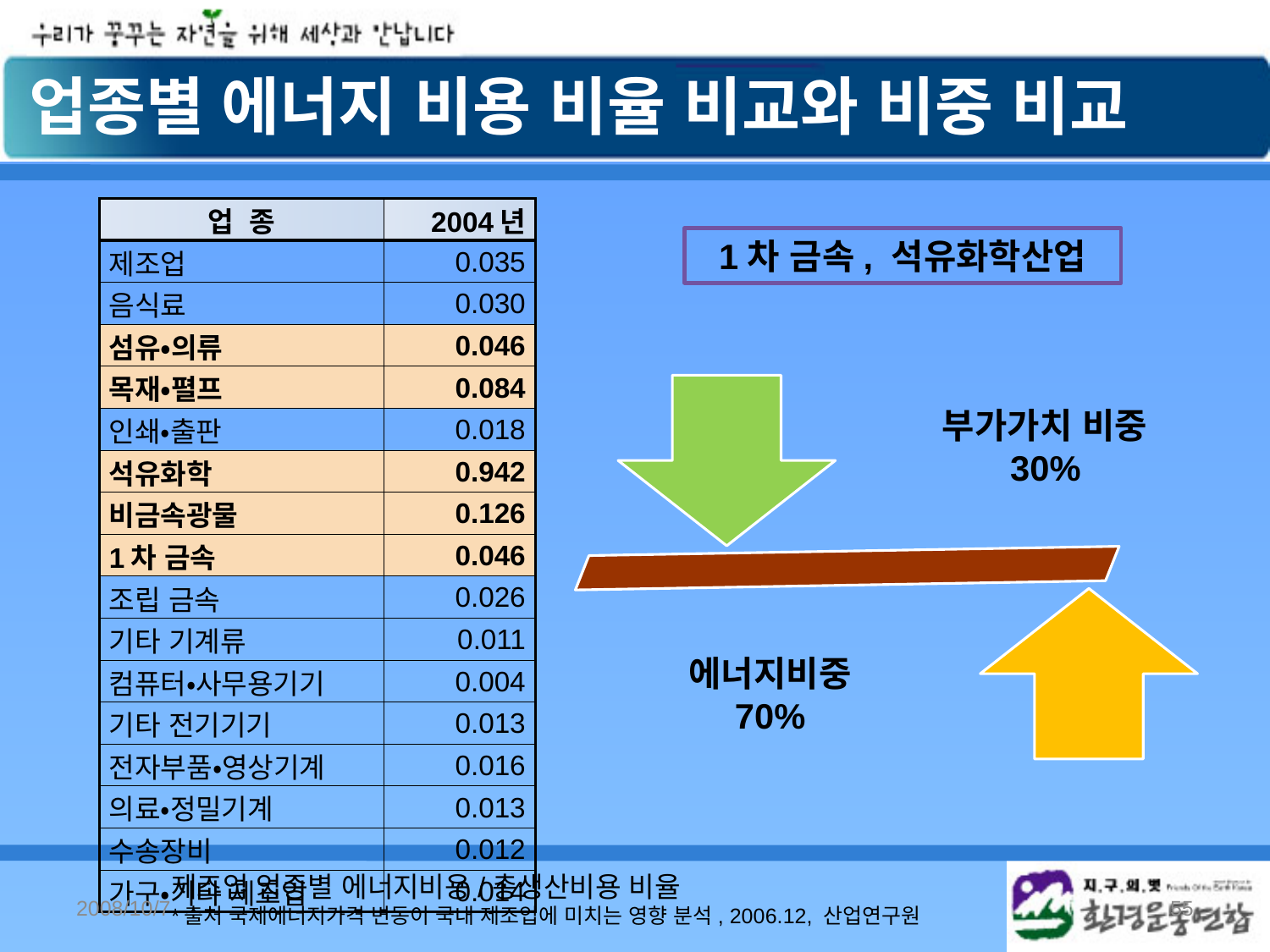

업종별 에너지 비용 비율 비교와 비중 비교
| 업 종 | 2004년 |
| --- | --- |
| 제조업 | 0.035 |
| 음식료 | 0.030 |
| 섬유•의류 | 0.046 |
| 목재•펼프 | 0.084 |
| 인쇄•출판 | 0.018 |
| 석유화학 | 0.942 |
| 비금속광물 | 0.126 |
| 1차 금속 | 0.046 |
| 조립 금속 | 0.026 |
| 기타 기계류 | 0.011 |
| 컴퓨터•사무용기기 | 0.004 |
| 기타 전기기기 | 0.013 |
| 전자부품•영상기계 | 0.016 |
| 의료•정밀기계 | 0.013 |
| 수송장비 | 0.012 |
| 가구•기타 제조업 | 0.014 |
1차 금속, 석유화학산업

제조업 업종별 에너지비용/총생산비용 비율
*출처 국제에너지가격 변동이 국내 제조업에 미치는 영향 분석, 2006.12, 산업연구원
2008/10/7
55